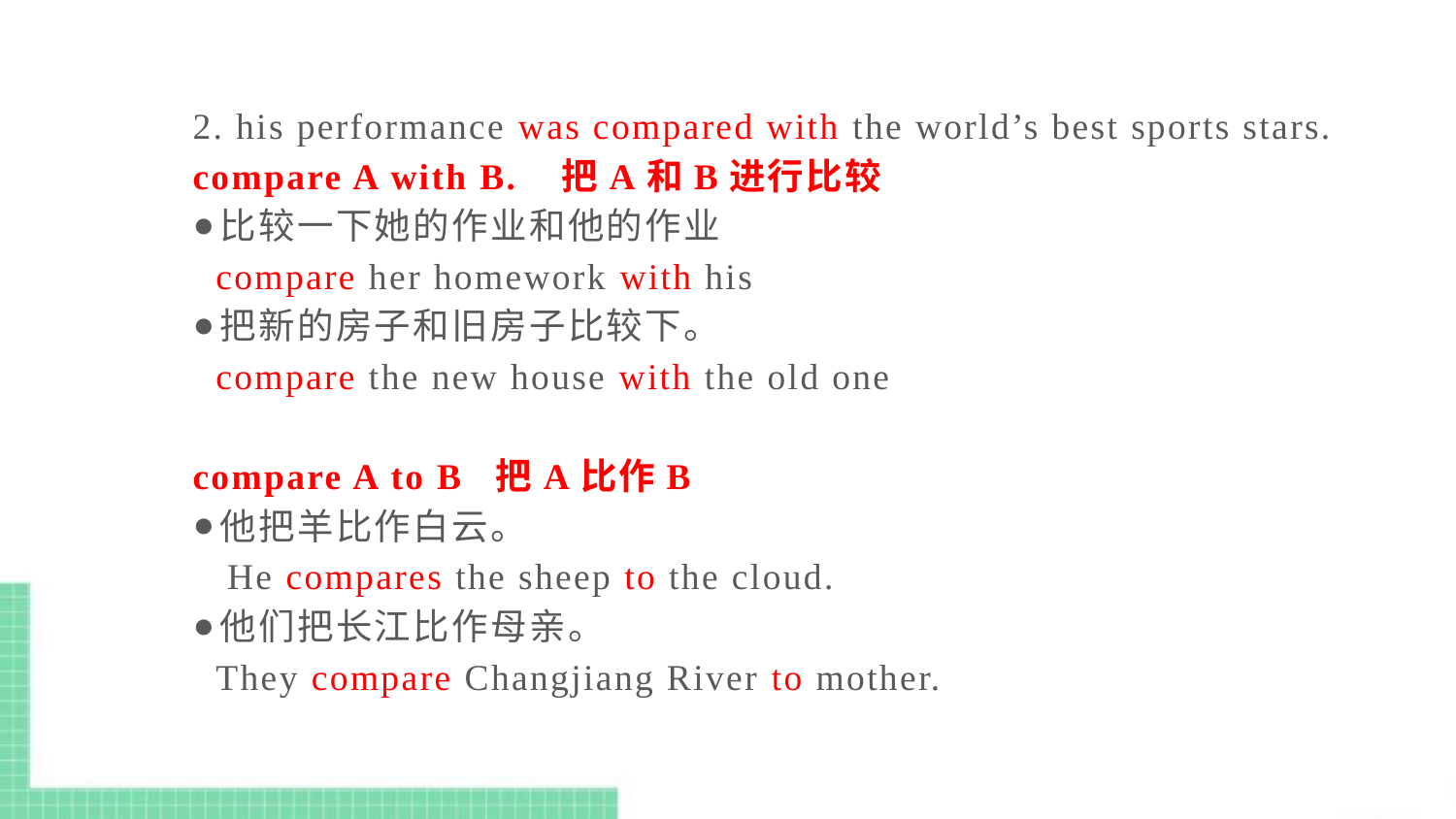

2. his performance was compared with the world’s best sports stars.
compare A with B.   把A和B进行比较
比较一下她的作业和他的作业
  compare her homework with his
把新的房子和旧房子比较下。
  compare the new house with the old one

compare A to B  把A比作B
他把羊比作白云。
   He compares the sheep to the cloud.
他们把长江比作母亲。
  They compare Changjiang River to mother.